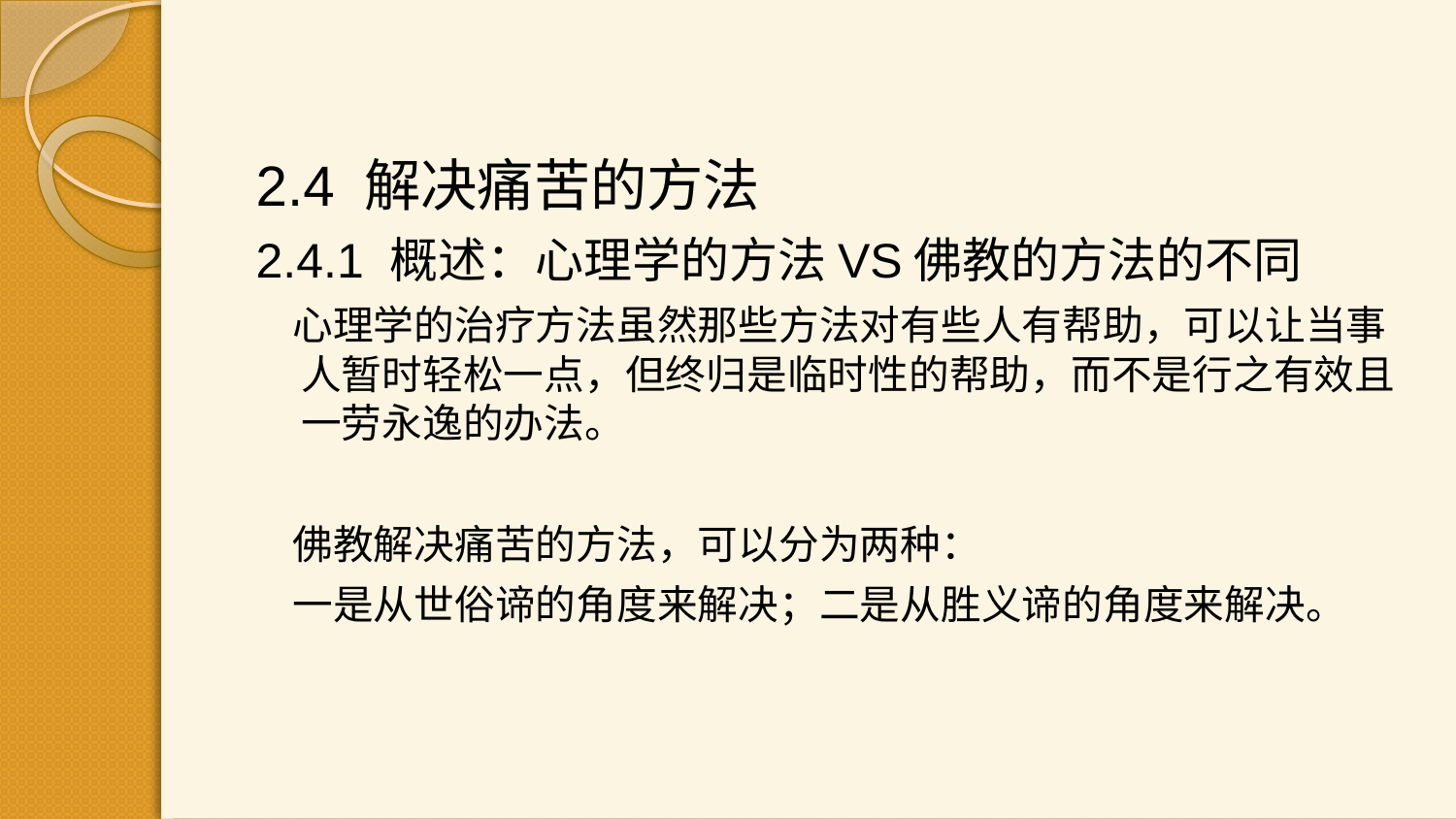

#
2.4 解决痛苦的方法
2.4.1 概述：心理学的方法VS佛教的方法的不同
   心理学的治疗方法虽然那些方法对有些人有帮助，可以让当事人暂时轻松一点，但终归是临时性的帮助，而不是行之有效且一劳永逸的办法。

   佛教解决痛苦的方法，可以分为两种：
   一是从世俗谛的角度来解决；二是从胜义谛的角度来解决。